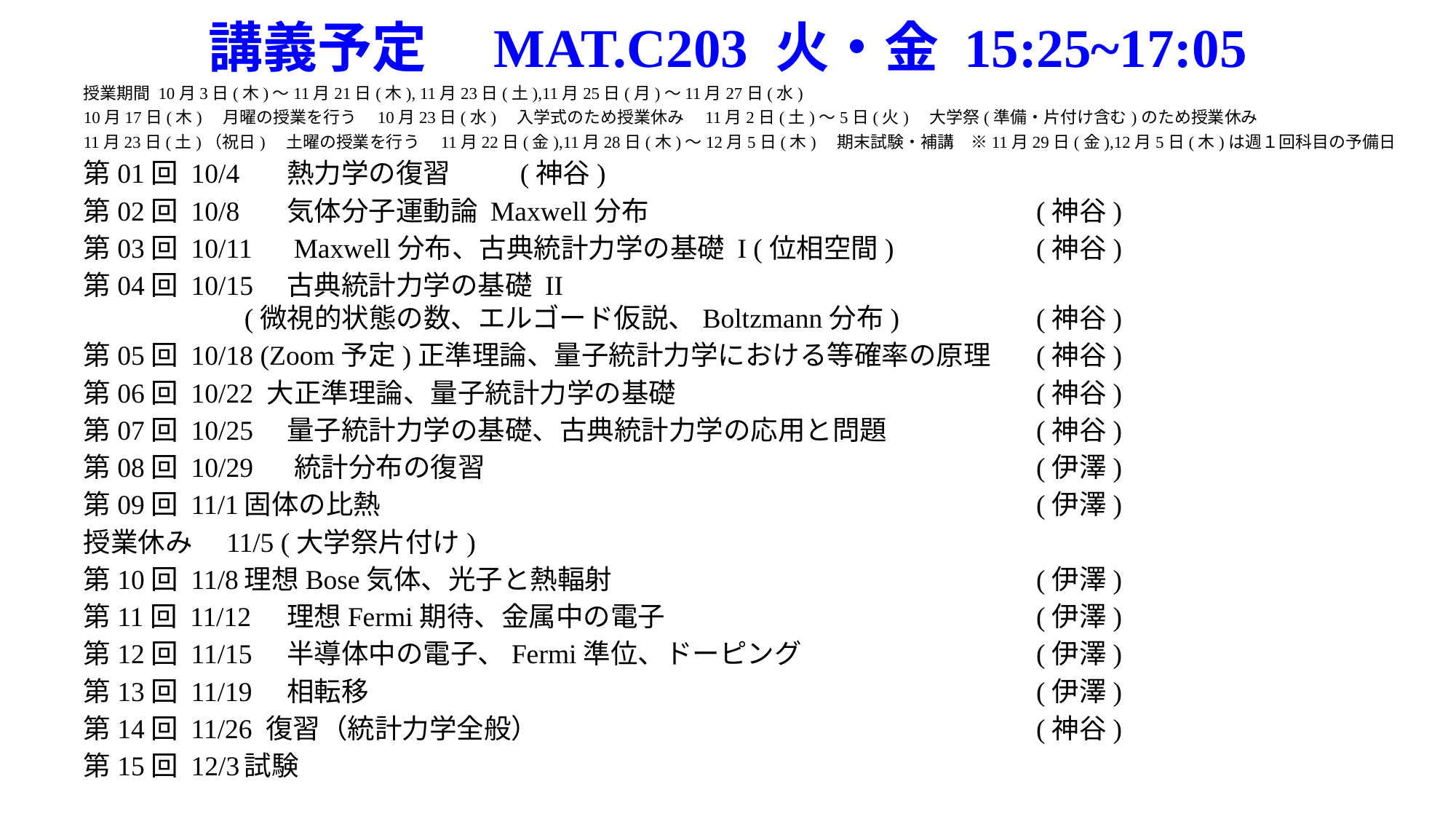

# 講義予定　MAT.C203 火・金 15:25~17:05
授業期間 10月3日(木)～11月21日(木), 11月23日(土),11月25日(月)～11月27日(水)
10月17日(木)　月曜の授業を行う　10月23日(水)　入学式のため授業休み　11月2日(土)～5日(火)　大学祭(準備・片付け含む)のため授業休み
11月23日(土)（祝日)　土曜の授業を行う　11月22日(金),11月28日(木)～12月5日(木)　期末試験・補講　※11月29日(金),12月5日(木)は週１回科目の予備日
第01回 10/4 	熱力学の復習	(神谷)
第02回 10/8 	気体分子運動論 Maxwell分布	(神谷)
第03回 10/11 	 Maxwell分布、古典統計力学の基礎 I (位相空間) 	(神谷)
第04回 10/15	古典統計力学の基礎 II
		(微視的状態の数、エルゴード仮説、Boltzmann分布)	(神谷)
第05回 10/18 (Zoom予定)正準理論、量子統計力学における等確率の原理	(神谷)
第06回 10/22 大正準理論、量子統計力学の基礎	(神谷)
第07回 10/25	量子統計力学の基礎、古典統計力学の応用と問題	(神谷)
第08回 10/29 　統計分布の復習	(伊澤)
第09回 11/1	固体の比熱	(伊澤)
授業休み　11/5 (大学祭片付け)
第10回 11/8	理想Bose気体、光子と熱輻射	(伊澤)
第11回 11/12	理想Fermi期待、金属中の電子	(伊澤)
第12回 11/15	半導体中の電子、Fermi準位、ドーピング	(伊澤)
第13回 11/19	相転移	(伊澤)
第14回 11/26 復習（統計力学全般）	(神谷)
第15回 12/3	試験